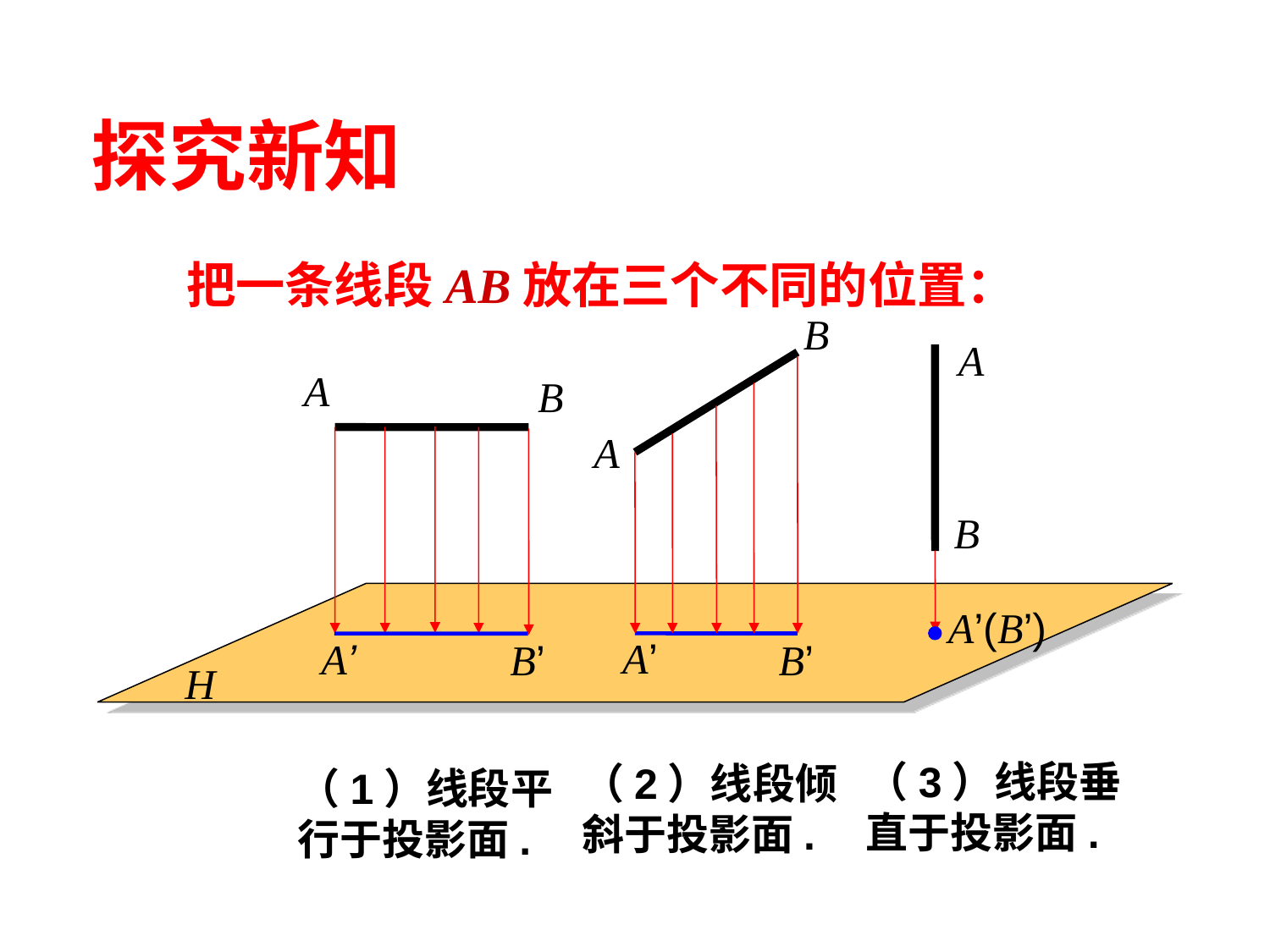

探究新知
# 把一条线段AB放在三个不同的位置：
B
A

A
B

A

B

A’(B’)
A’
A’

B’
B’

H
（3）线段垂直于投影面.
（2）线段倾斜于投影面.
（1）线段平行于投影面.